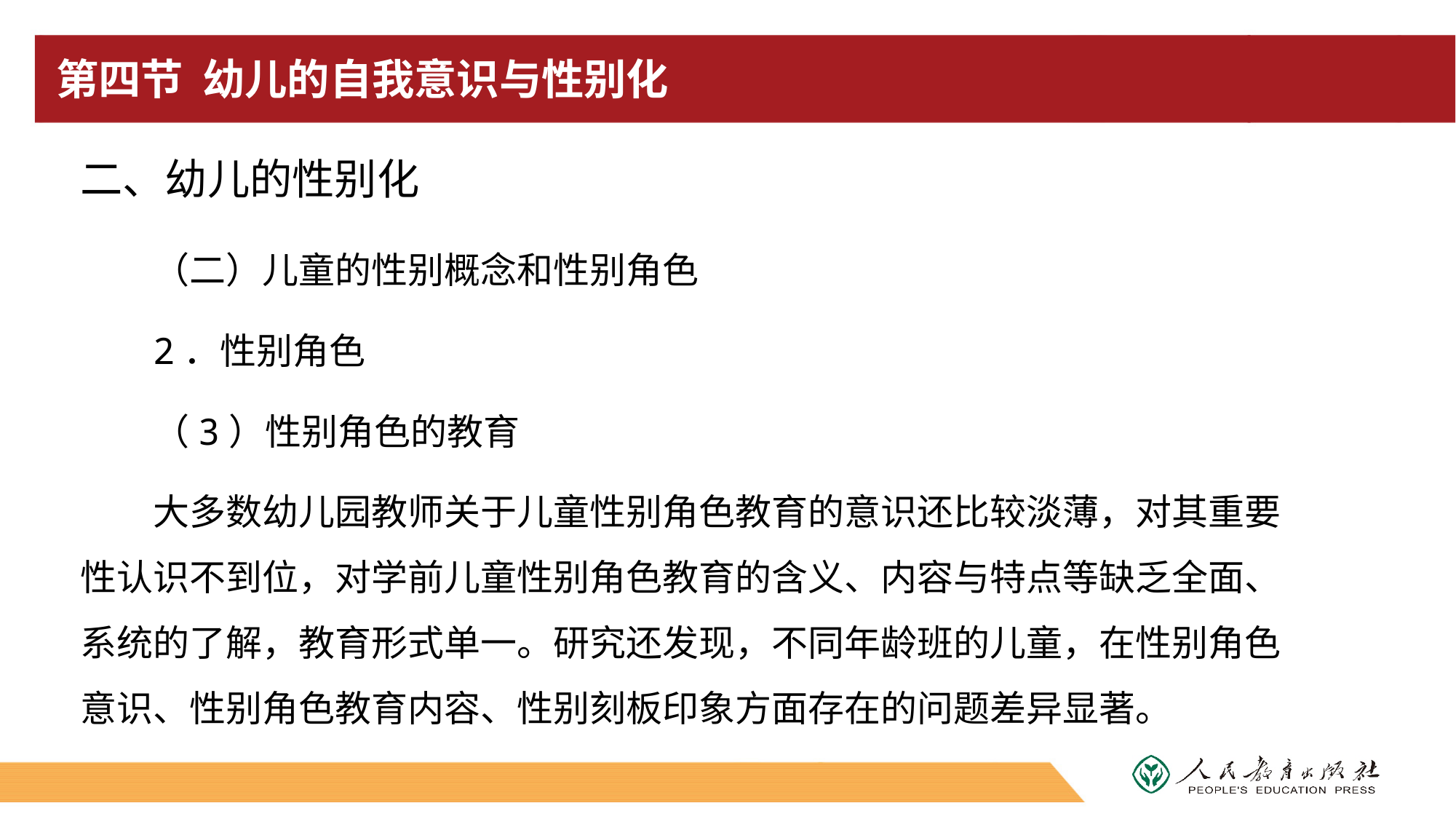

# 第四节  幼儿的自我意识与性别化
二、幼儿的性别化
（二）儿童的性别概念和性别角色
2．性别角色
（3）性别角色的教育
大多数幼儿园教师关于儿童性别角色教育的意识还比较淡薄，对其重要性认识不到位，对学前儿童性别角色教育的含义、内容与特点等缺乏全面、系统的了解，教育形式单一。研究还发现，不同年龄班的儿童，在性别角色意识、性别角色教育内容、性别刻板印象方面存在的问题差异显著。